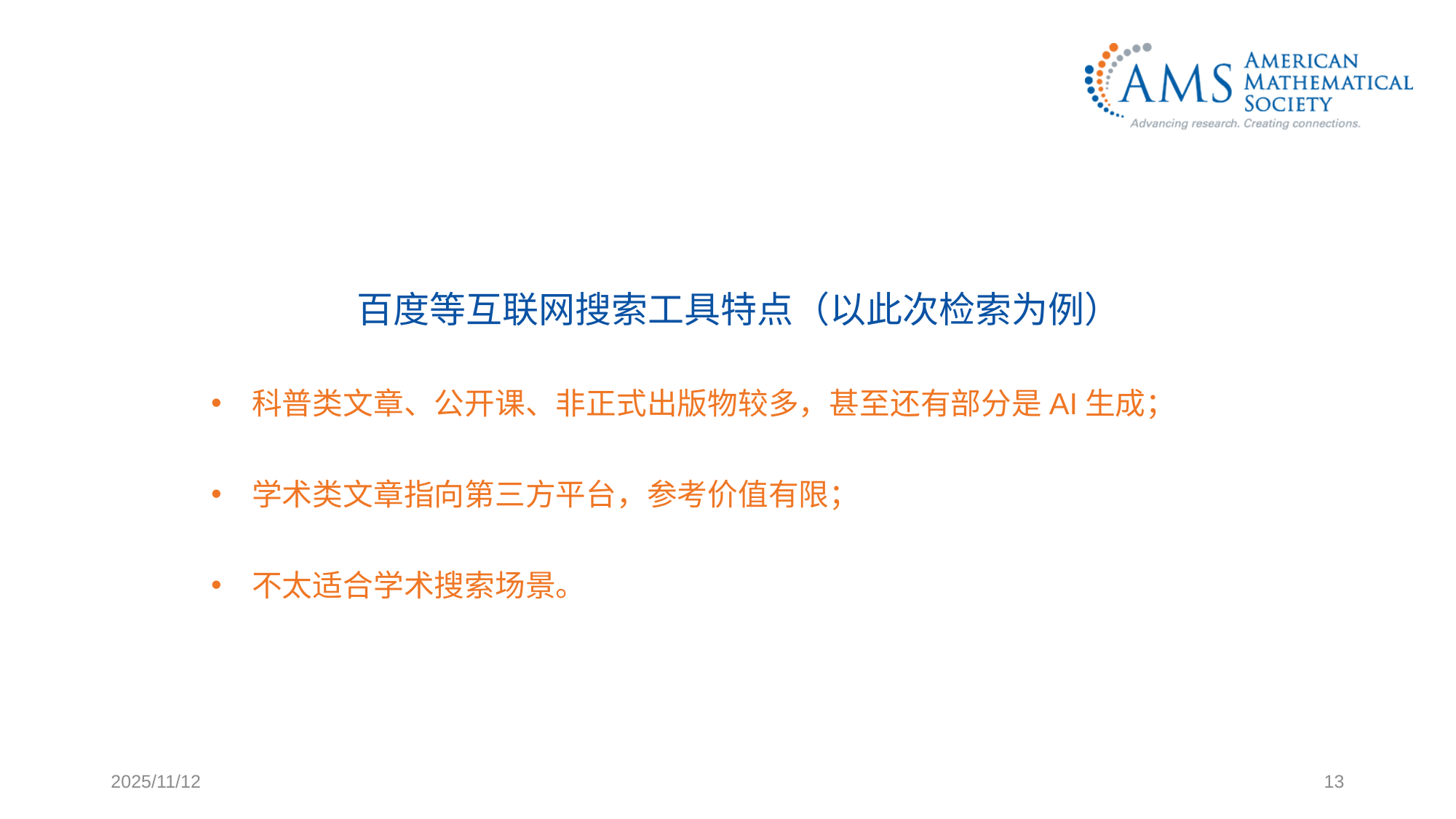

百度等互联网搜索工具特点（以此次检索为例）
科普类文章、公开课、非正式出版物较多，甚至还有部分是AI生成；
学术类文章指向第三方平台，参考价值有限；
不太适合学术搜索场景。
2025/11/12
13